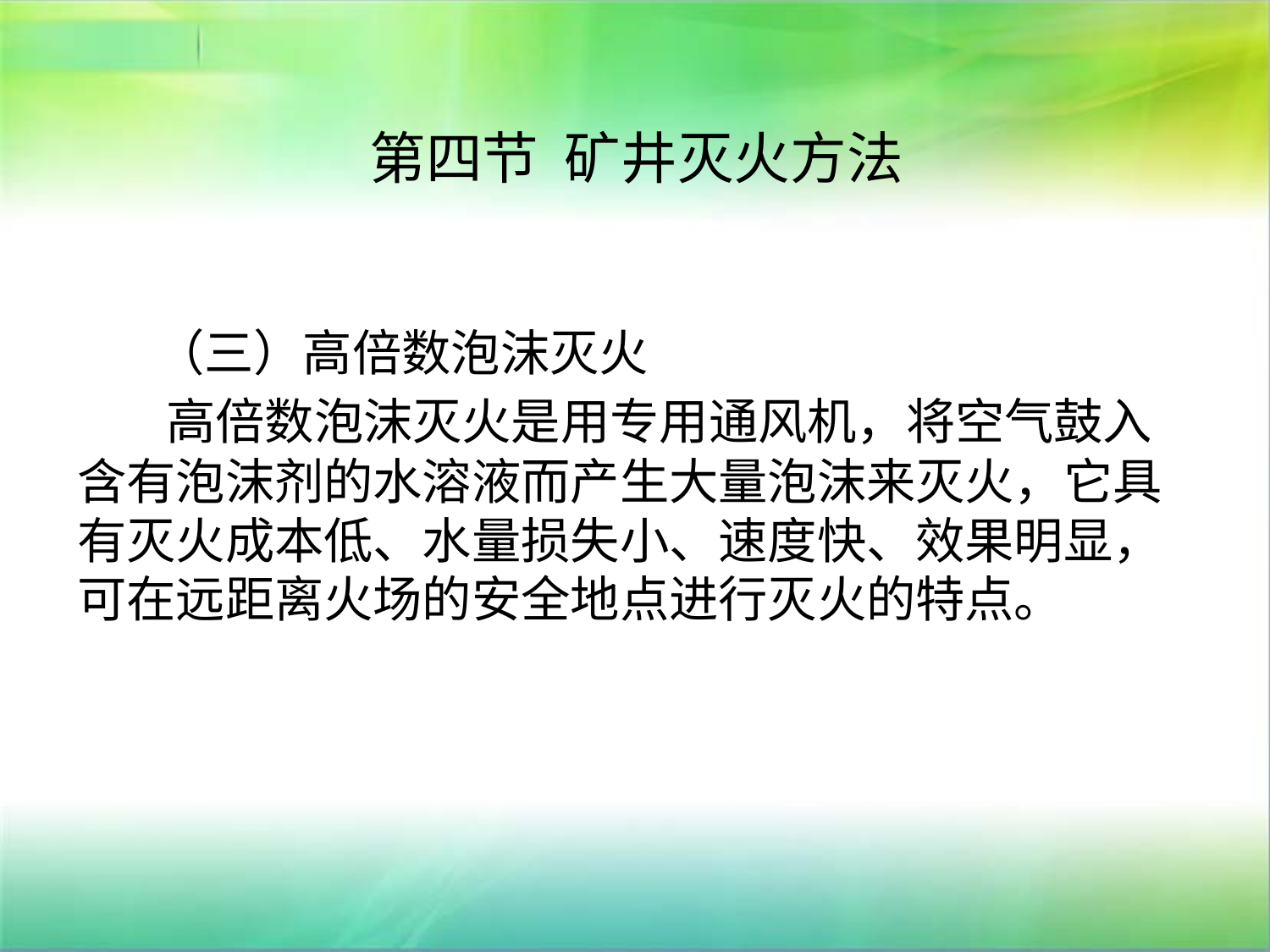

# 第四节  矿井灭火方法

      （三）高倍数泡沫灭火
       高倍数泡沫灭火是用专用通风机，将空气鼓入含有泡沫剂的水溶液而产生大量泡沫来灭火，它具有灭火成本低、水量损失小、速度快、效果明显，可在远距离火场的安全地点进行灭火的特点。